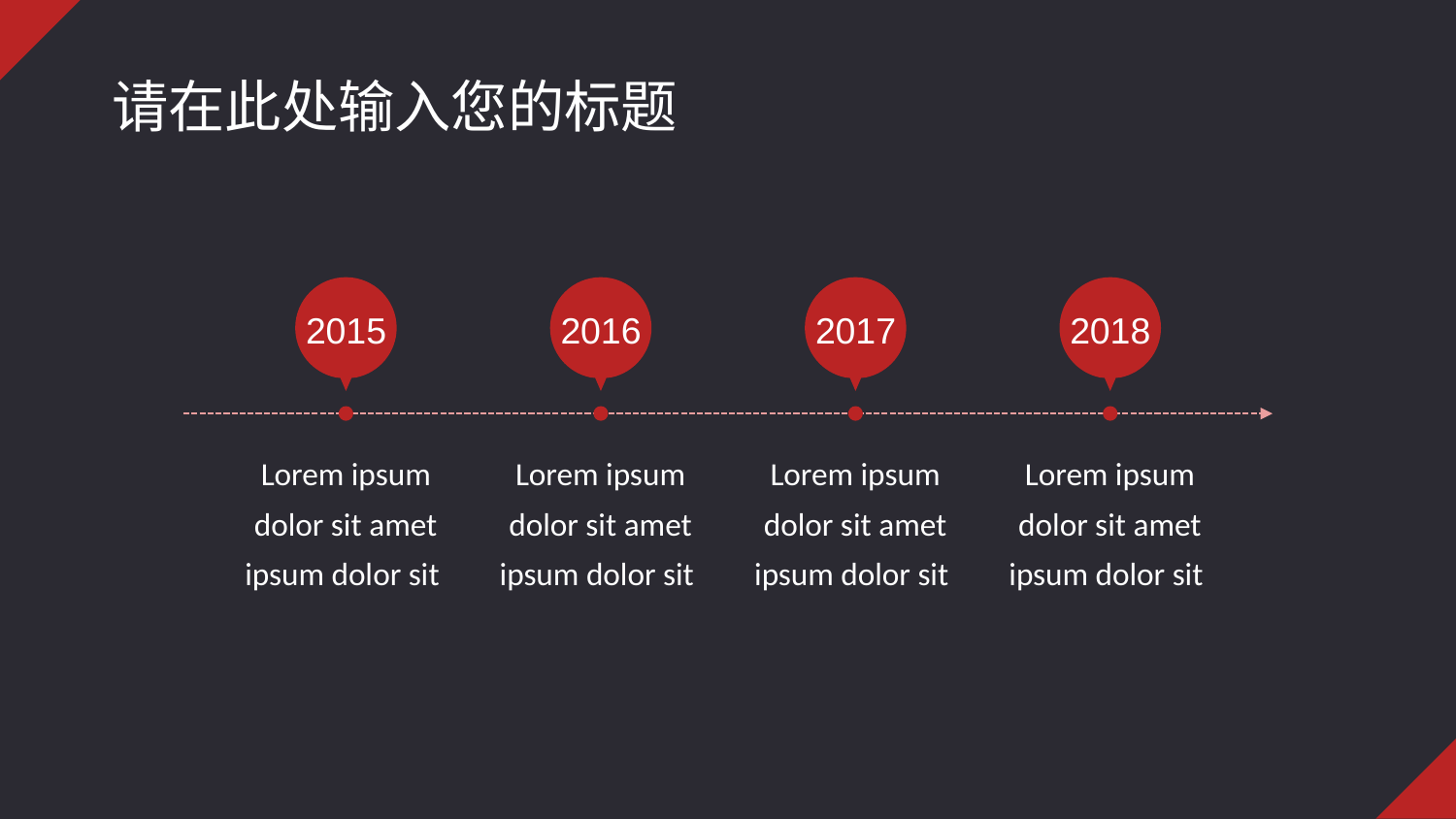

# 请在此处输入您的标题
2015
2016
2017
2018
Lorem ipsum dolor sit amet ipsum dolor sit
Lorem ipsum dolor sit amet ipsum dolor sit
Lorem ipsum dolor sit amet ipsum dolor sit
Lorem ipsum dolor sit amet ipsum dolor sit